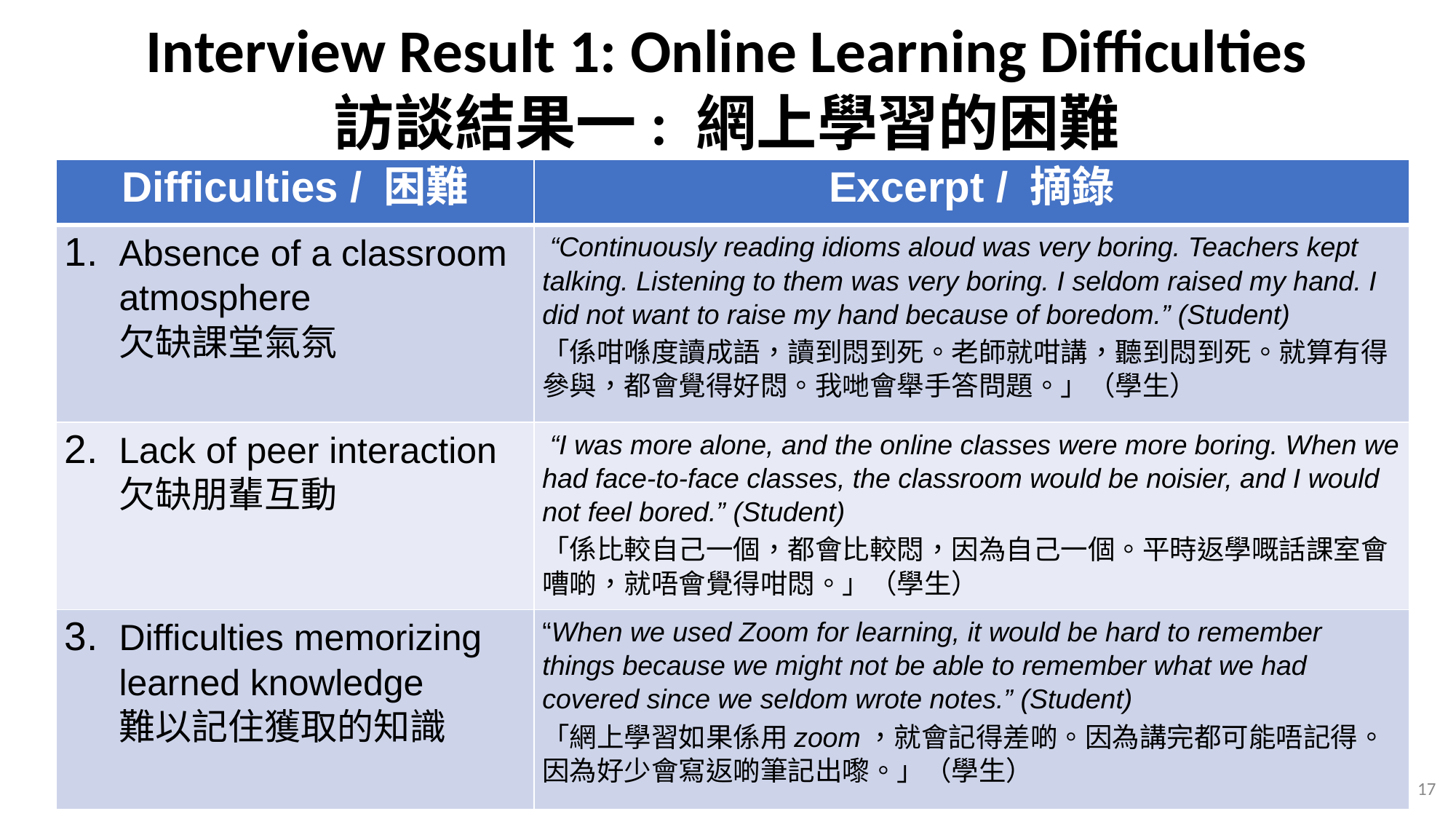

Interview Result 1: Online Learning Difficulties
訪談結果一: 網上學習的困難
| Difficulties / 困難 | Excerpt / 摘錄 |
| --- | --- |
| Absence of a classroom atmosphere 欠缺課堂氣氛 | “Continuously reading idioms aloud was very boring. Teachers kept talking. Listening to them was very boring. I seldom raised my hand. I did not want to raise my hand because of boredom.” (Student) 「係咁喺度讀成語，讀到悶到死。老師就咁講，聽到悶到死。就算有得參與，都會覺得好悶。我哋會舉手答問題。」（學生） |
| Lack of peer interaction 欠缺朋輩互動 | “I was more alone, and the online classes were more boring. When we had face-to-face classes, the classroom would be noisier, and I would not feel bored.” (Student) 「係比較自己一個，都會比較悶，因為自己一個。平時返學嘅話課室會嘈啲，就唔會覺得咁悶。」（學生） |
| Difficulties memorizing learned knowledge 難以記住獲取的知識 | “When we used Zoom for learning, it would be hard to remember things because we might not be able to remember what we had covered since we seldom wrote notes.” (Student) 「網上學習如果係用zoom，就會記得差啲。因為講完都可能唔記得。因為好少會寫返啲筆記出嚟。」（學生） |
17